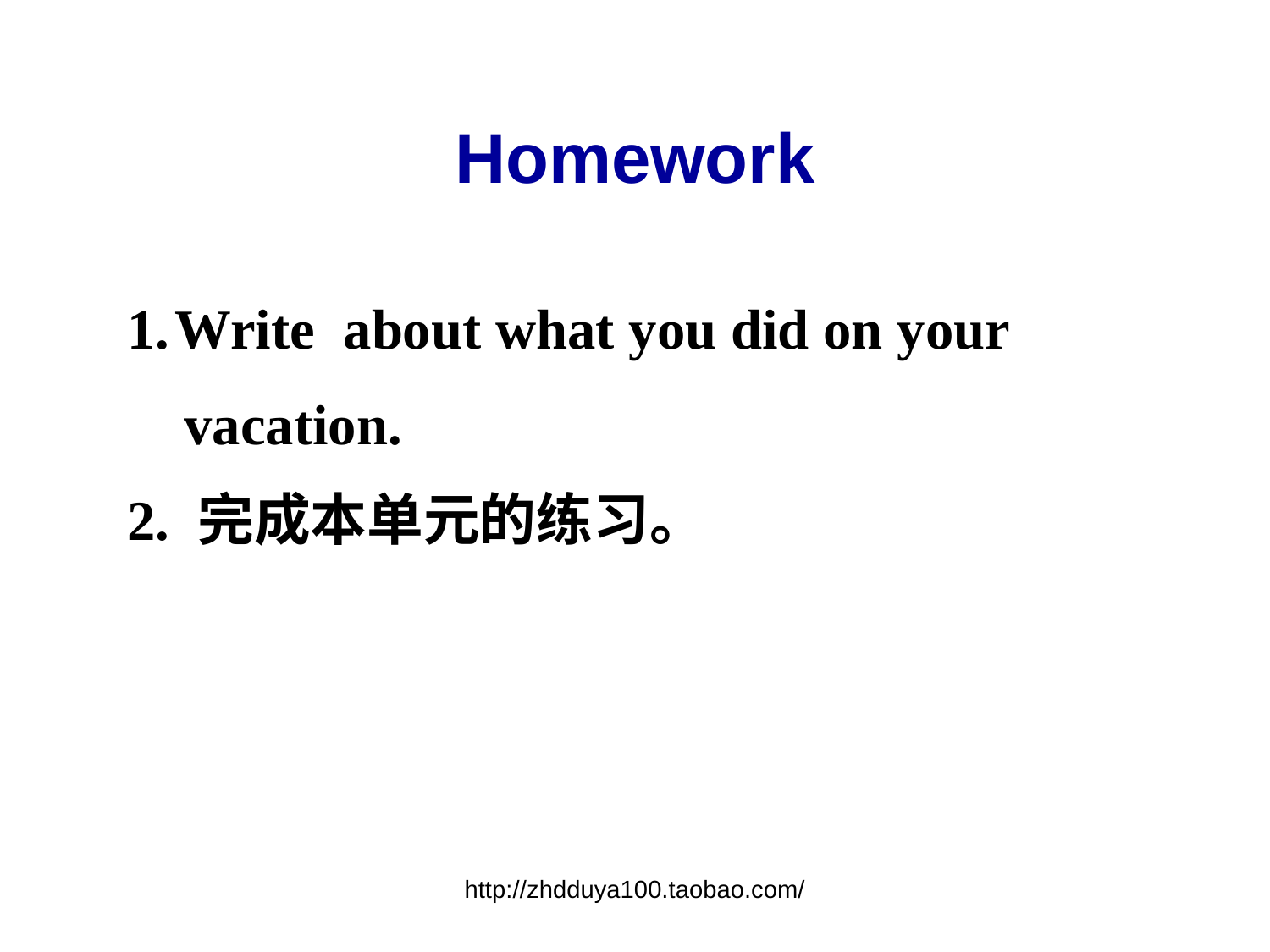

Homework
Write  about what you did on your
    vacation.
2. 完成本单元的练习。
http://zhdduya100.taobao.com/